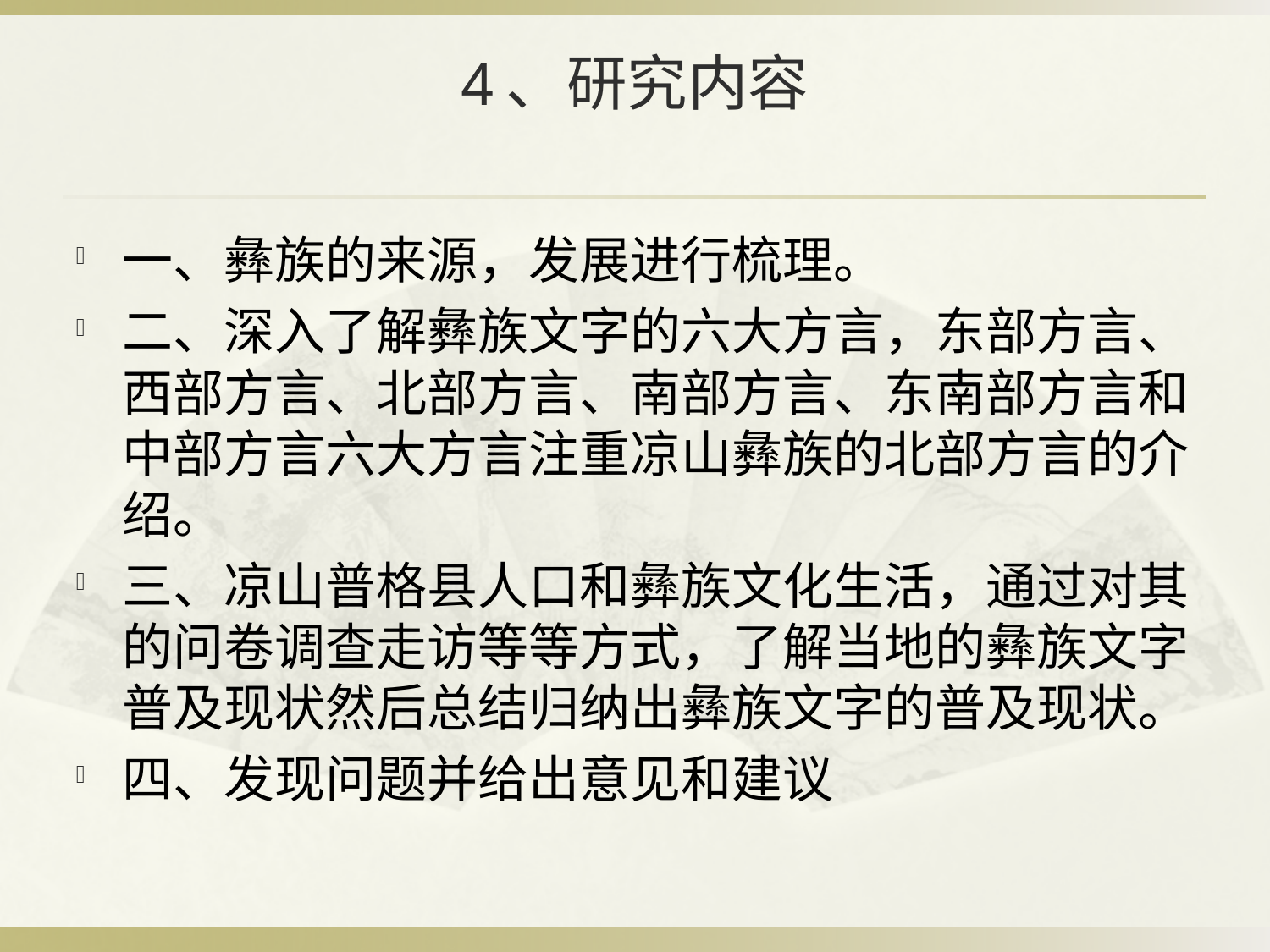

# 4、研究内容
一、彝族的来源，发展进行梳理。
二、深入了解彝族文字的六大方言，东部方言、西部方言、北部方言、南部方言、东南部方言和中部方言六大方言注重凉山彝族的北部方言的介绍。
三、凉山普格县人口和彝族文化生活，通过对其的问卷调查走访等等方式，了解当地的彝族文字普及现状然后总结归纳出彝族文字的普及现状。
四、发现问题并给出意见和建议